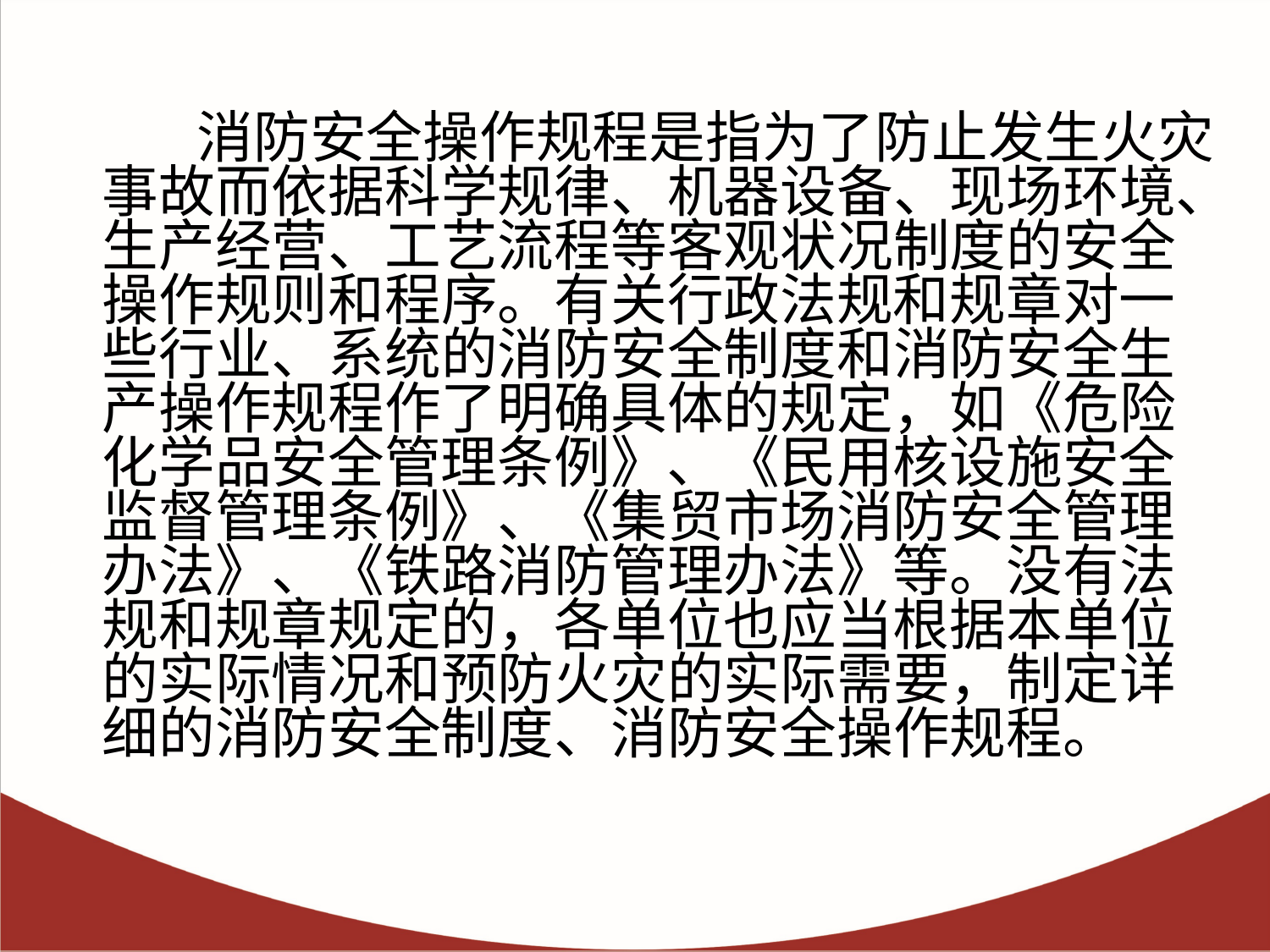

消防安全操作规程是指为了防止发生火灾事故而依据科学规律、机器设备、现场环境、生产经营、工艺流程等客观状况制度的安全操作规则和程序。有关行政法规和规章对一些行业、系统的消防安全制度和消防安全生产操作规程作了明确具体的规定，如《危险化学品安全管理条例》、《民用核设施安全监督管理条例》、《集贸市场消防安全管理办法》、《铁路消防管理办法》等。没有法规和规章规定的，各单位也应当根据本单位的实际情况和预防火灾的实际需要，制定详细的消防安全制度、消防安全操作规程。